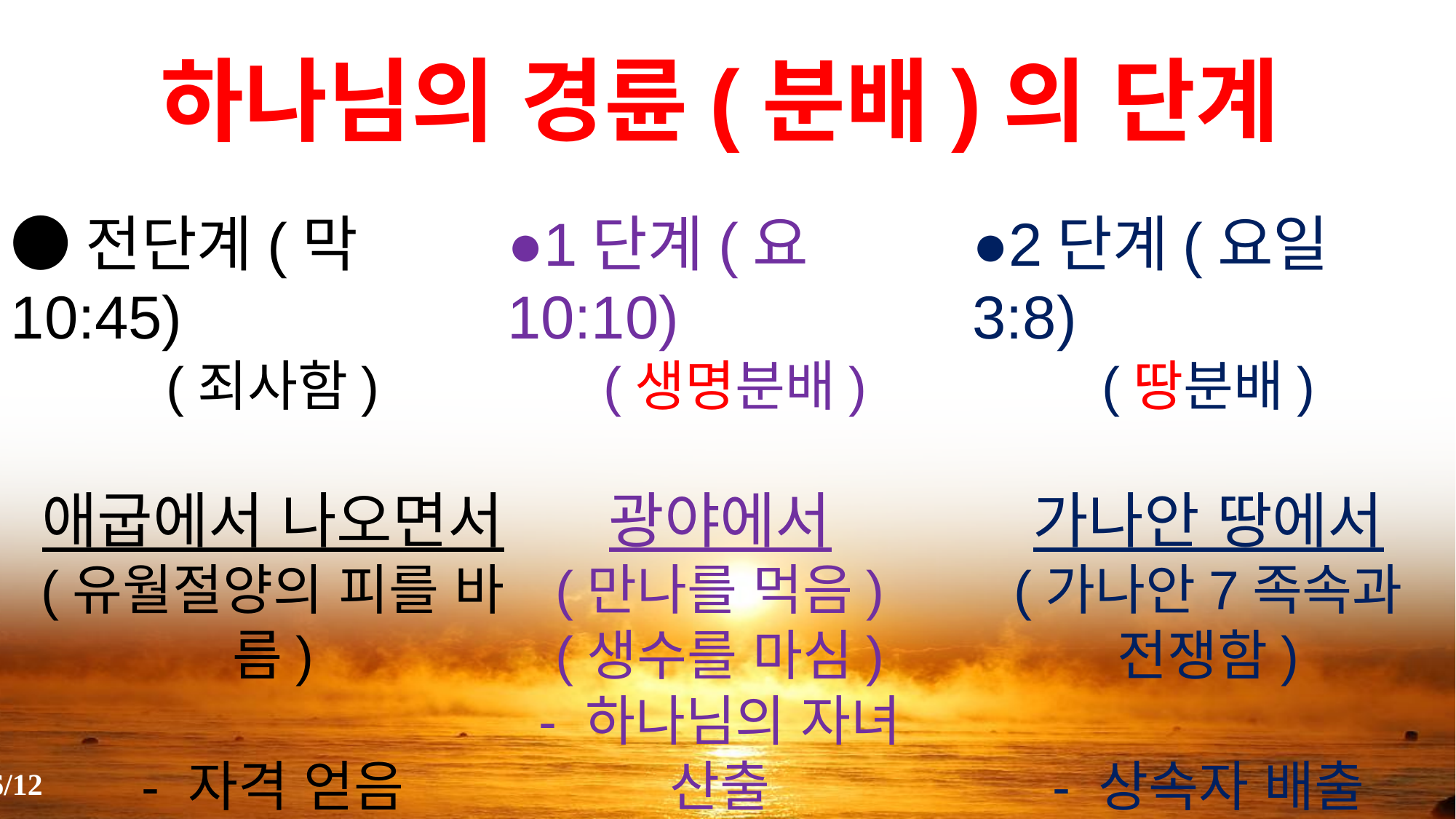

하나님의 경륜(분배)의 단계
●전단계(막10:45)
(죄사함)

애굽에서 나오면서
(유월절양의 피를 바름)

- 자격 얻음
●1단계(요10:10)
  (생명분배)

광야에서
(만나를 먹음)
(생수를 마심)
- 하나님의 자녀 산출
●2단계(요일3:8)
(땅분배)

가나안 땅에서
(가나안7족속과 전쟁함)

- 상속자 배출